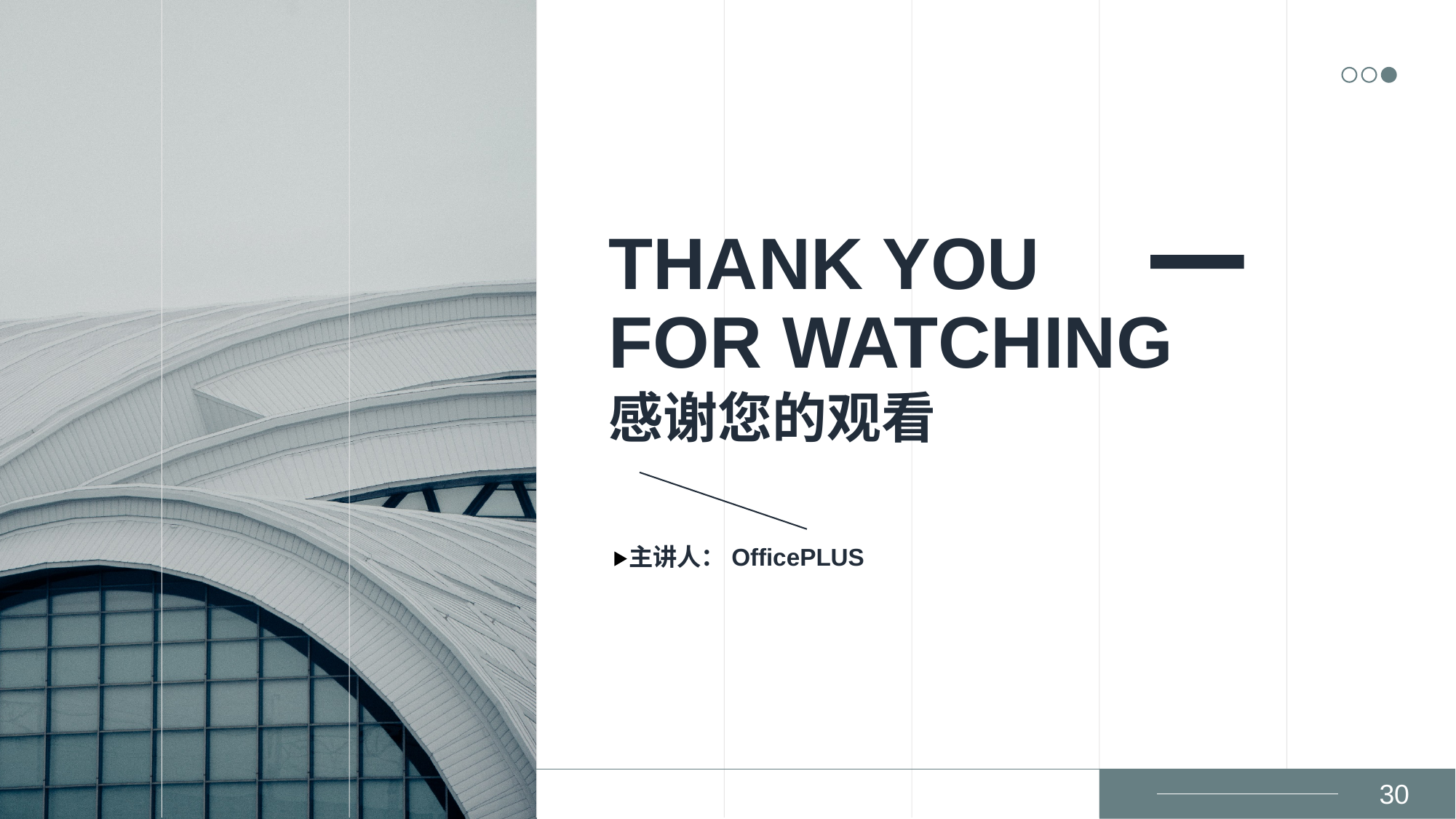

THANK YOU
FOR WATCHING

感谢您的观看
主讲人：OfficePLUS

30